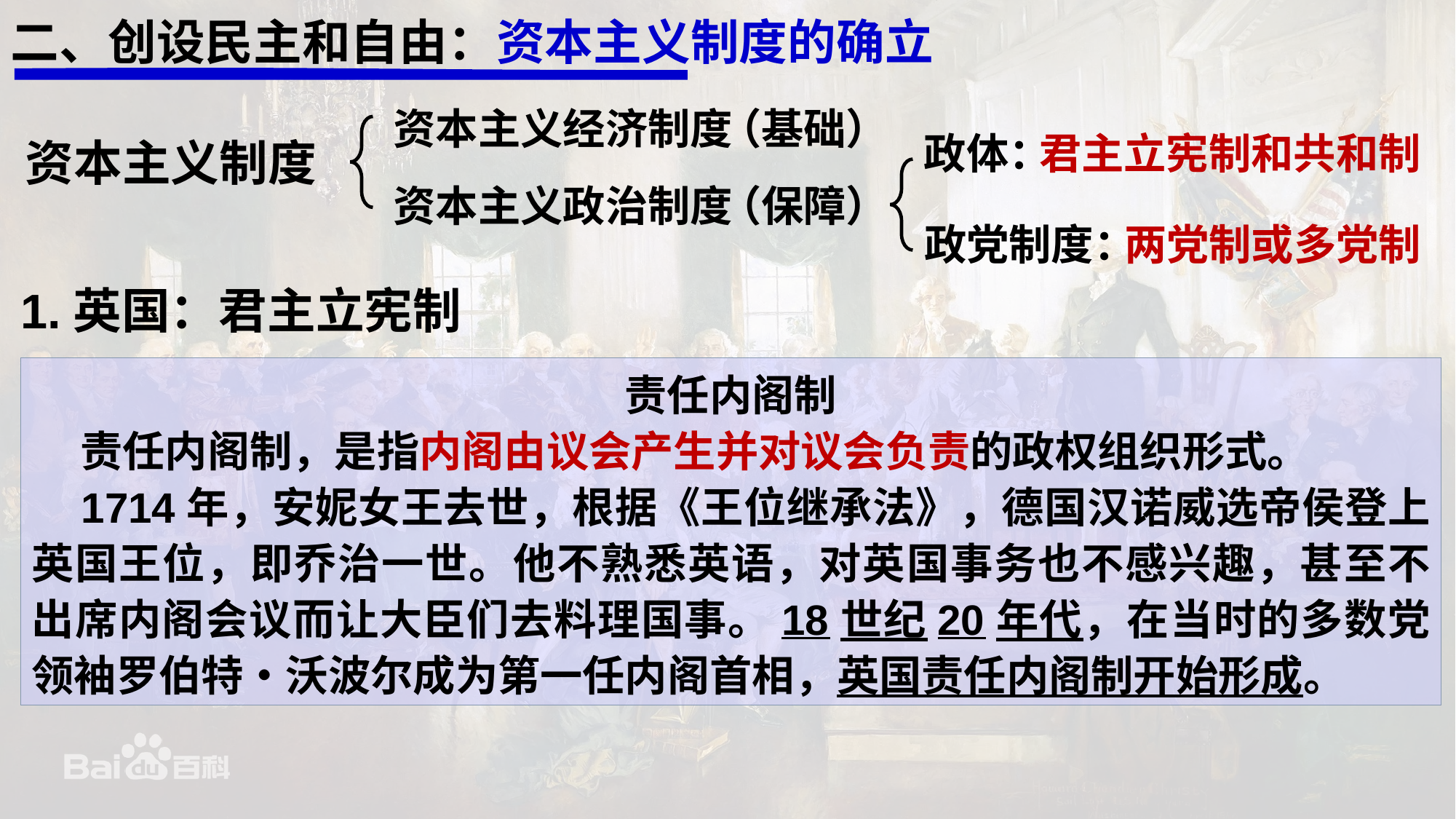

二、创设民主和自由：资本主义制度的确立

资本主义经济制度
（基础）

政体：
君主立宪制和共和制
资本主义制度

资本主义政治制度
（保障）
政党制度：
两党制或多党制
1.英国：君主立宪制
责任内阁制
    责任内阁制，是指内阁由议会产生并对议会负责的政权组织形式。
    1714年，安妮女王去世，根据《王位继承法》，德国汉诺威选帝侯登上英国王位，即乔治一世。他不熟悉英语，对英国事务也不感兴趣，甚至不出席内阁会议而让大臣们去料理国事。18世纪20年代，在当时的多数党领袖罗伯特•沃波尔成为第一任内阁首相，英国责任内阁制开始形成。